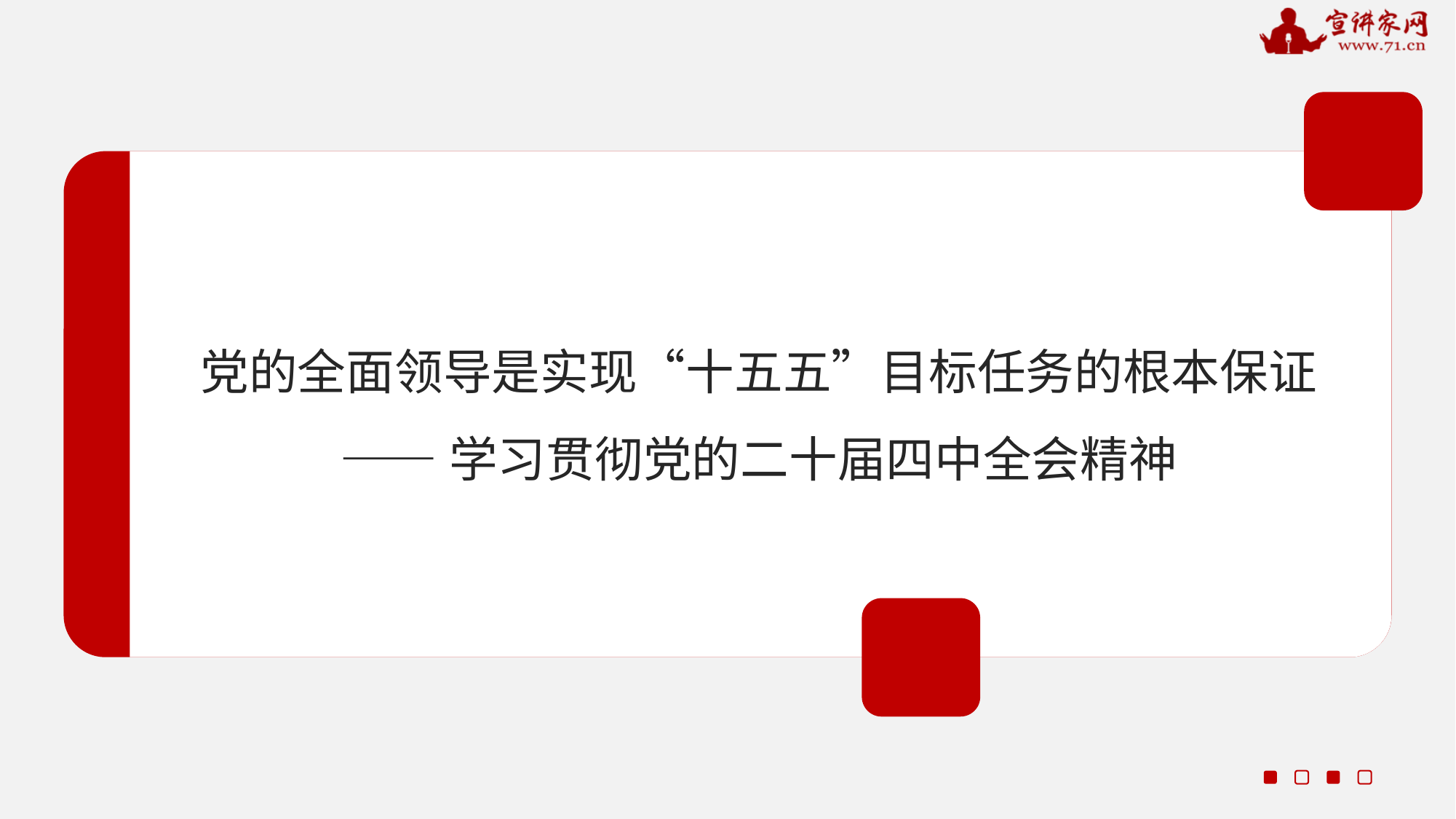

党的全面领导是实现“十五五”目标任务的根本保证
——学习贯彻党的二十届四中全会精神